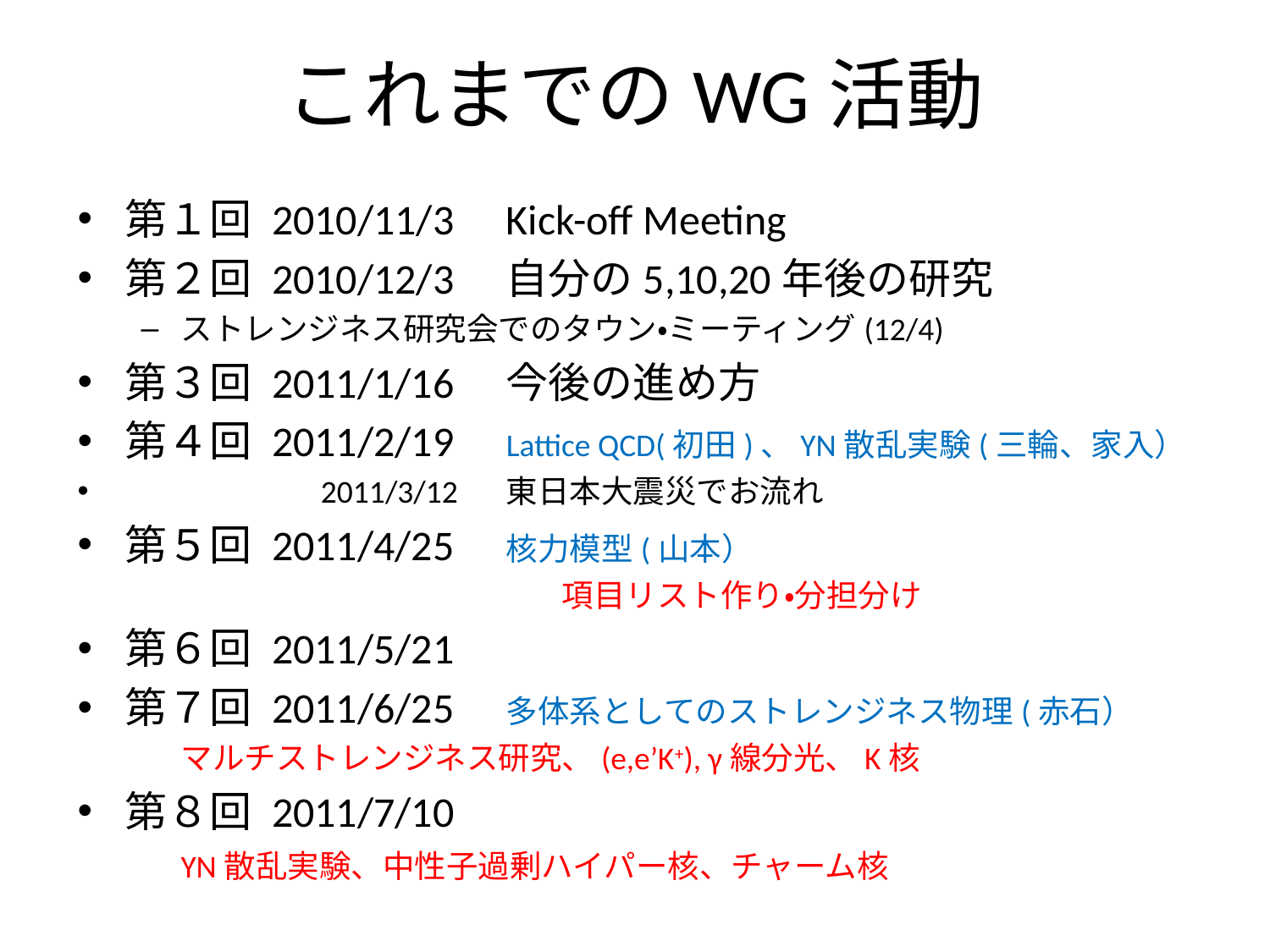

# これまでのWG活動
第１回 2010/11/3	Kick-off Meeting
第２回 2010/12/3	自分の5,10,20年後の研究
ストレンジネス研究会でのタウン・ミーティング(12/4)
第３回 2011/1/16	今後の進め方
第４回 2011/2/19	Lattice QCD(初田)、YN散乱実験(三輪、家入）
 　　　　　  2011/3/12	東日本大震災でお流れ
第５回 2011/4/25	核力模型(山本）
				項目リスト作り・分担分け
第６回 2011/5/21
第７回 2011/6/25	多体系としてのストレンジネス物理(赤石）
	マルチストレンジネス研究、(e,e’K+), γ線分光、K核
第８回 2011/7/10
	YN散乱実験、中性子過剰ハイパー核、チャーム核